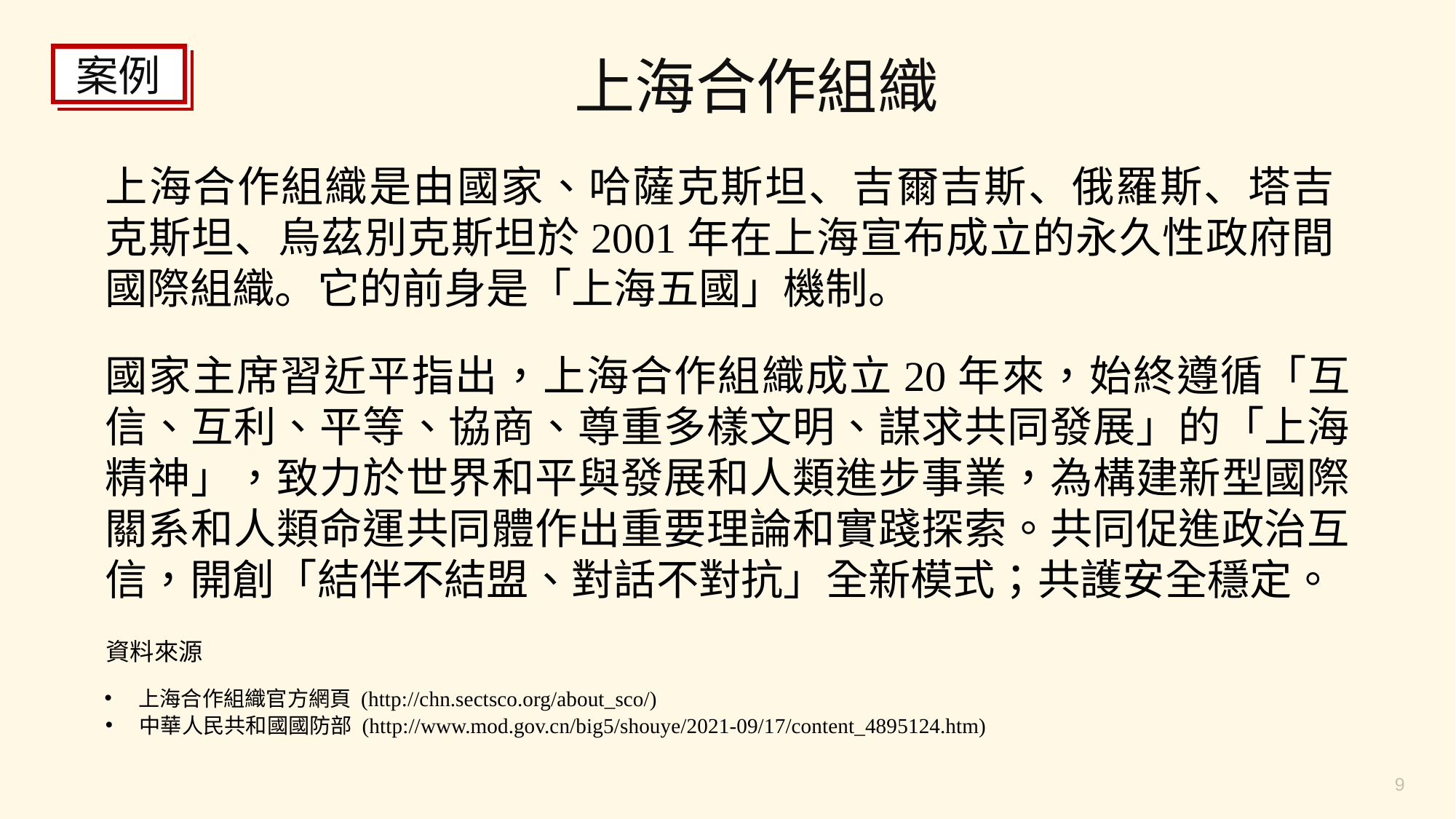

上海合作組織
案例

案例
上海合作組織是由國家、哈薩克斯坦、吉爾吉斯、俄羅斯、塔吉克斯坦、烏茲別克斯坦於2001年在上海宣布成立的永久性政府間國際組織。它的前身是「上海五國」機制。
國家主席習近平指出，上海合作組織成立20年來，始終遵循「互信、互利、平等、協商、尊重多樣文明、謀求共同發展」的「上海精神」，致力於世界和平與發展和人類進步事業，為構建新型國際關系和人類命運共同體作出重要理論和實踐探索。共同促進政治互信，開創「結伴不結盟、對話不對抗」全新模式；共護安全穩定。
資料來源
上海合作組織官方網頁 (http://chn.sectsco.org/about_sco/)
中華人民共和國國防部 (http://www.mod.gov.cn/big5/shouye/2021-09/17/content_4895124.htm)